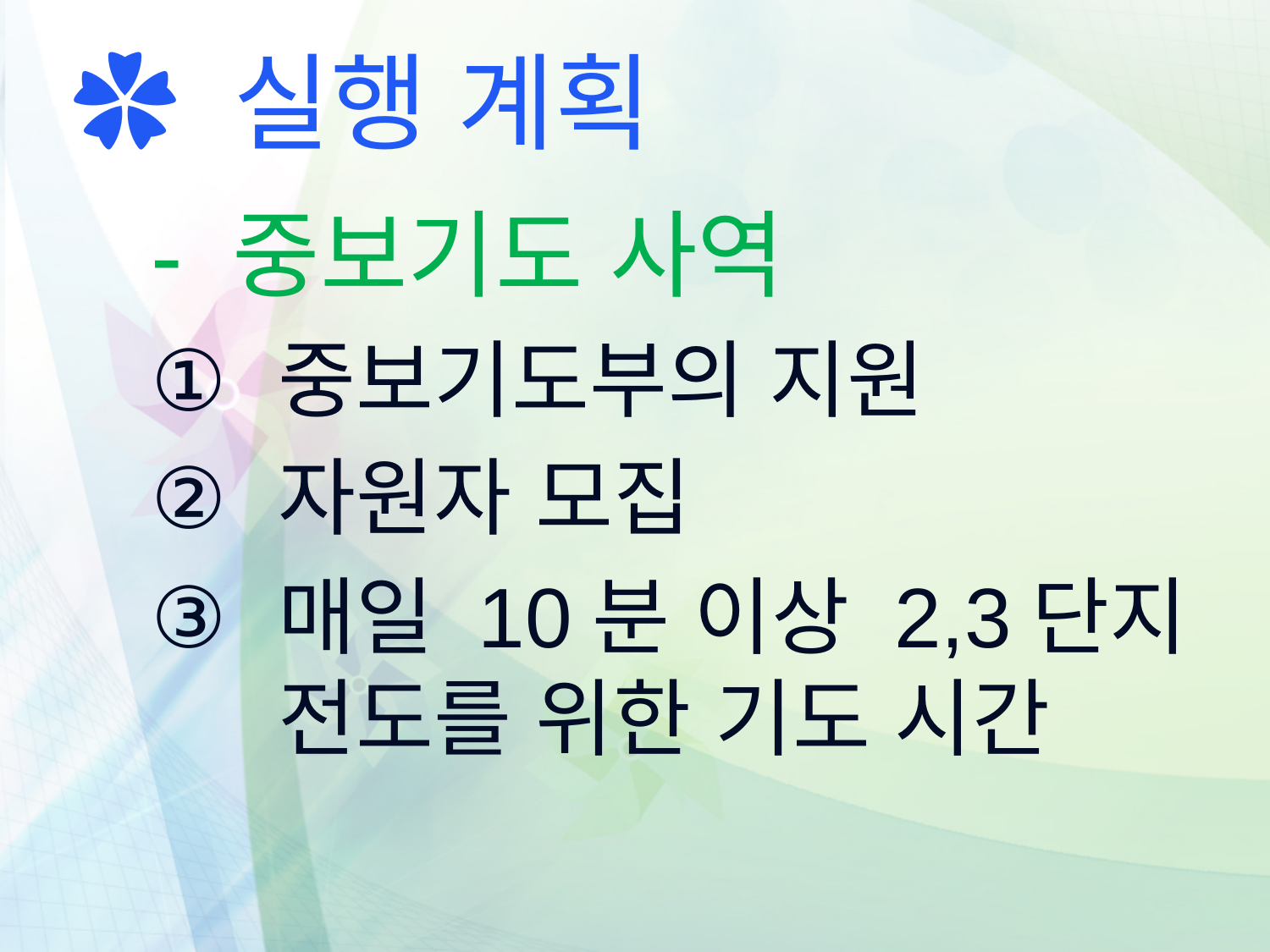

✿ 실행 계획
- 중보기도 사역
중보기도부의 지원
자원자 모집
매일 10분 이상 2,3단지 전도를 위한 기도 시간